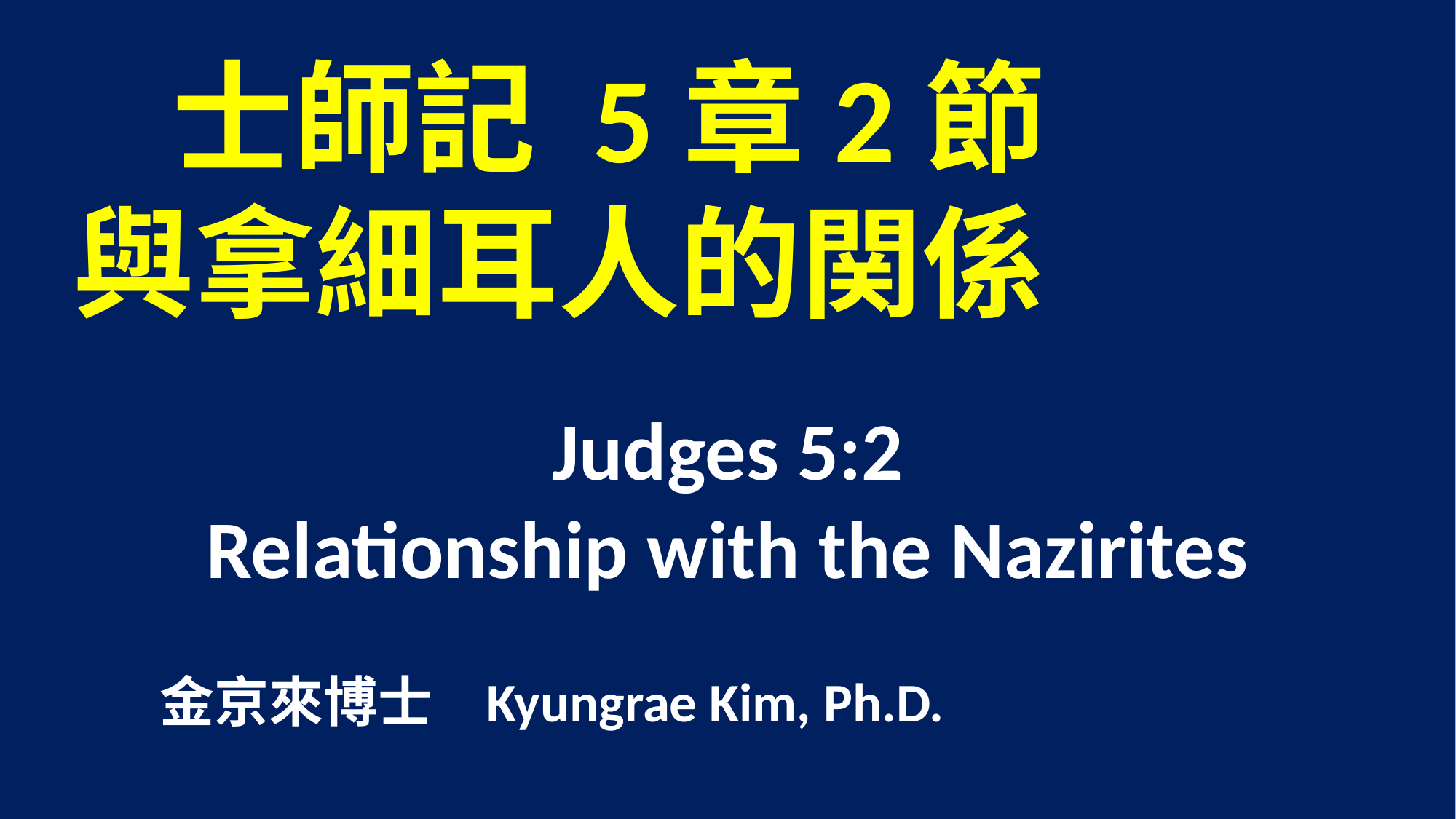

士師記 5章2節
    與拿細耳人的関係

 Judges 5:2
Relationship with the Nazirites

           金京來博士   Kyungrae Kim, Ph.D.